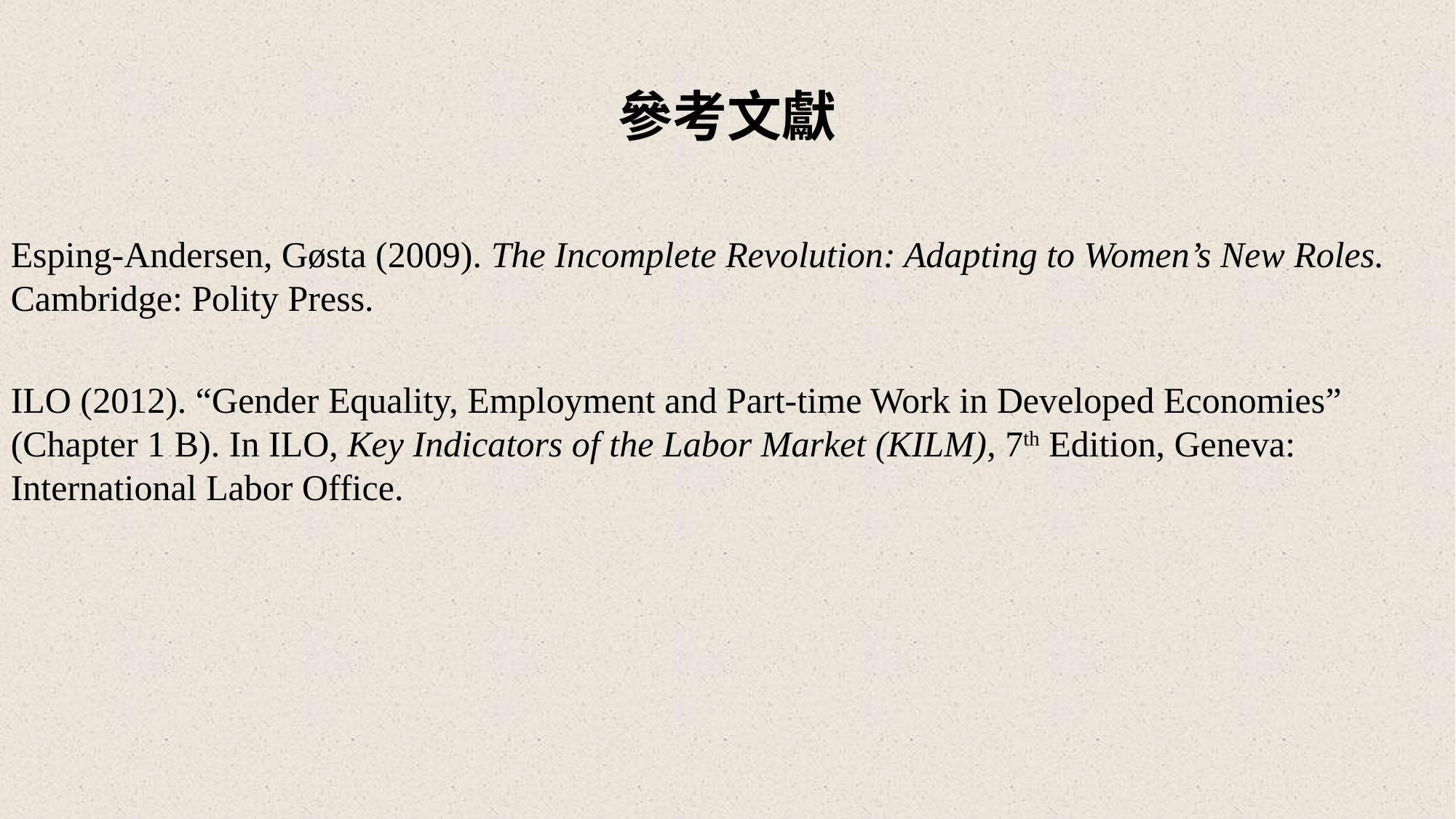

參考文獻

Esping-Andersen, Gøsta (2009). The Incomplete Revolution: Adapting to Women’s New Roles. Cambridge: Polity Press.

ILO (2012). “Gender Equality, Employment and Part-time Work in Developed Economies” (Chapter 1 B). In ILO, Key Indicators of the Labor Market (KILM), 7th Edition, Geneva: International Labor Office.